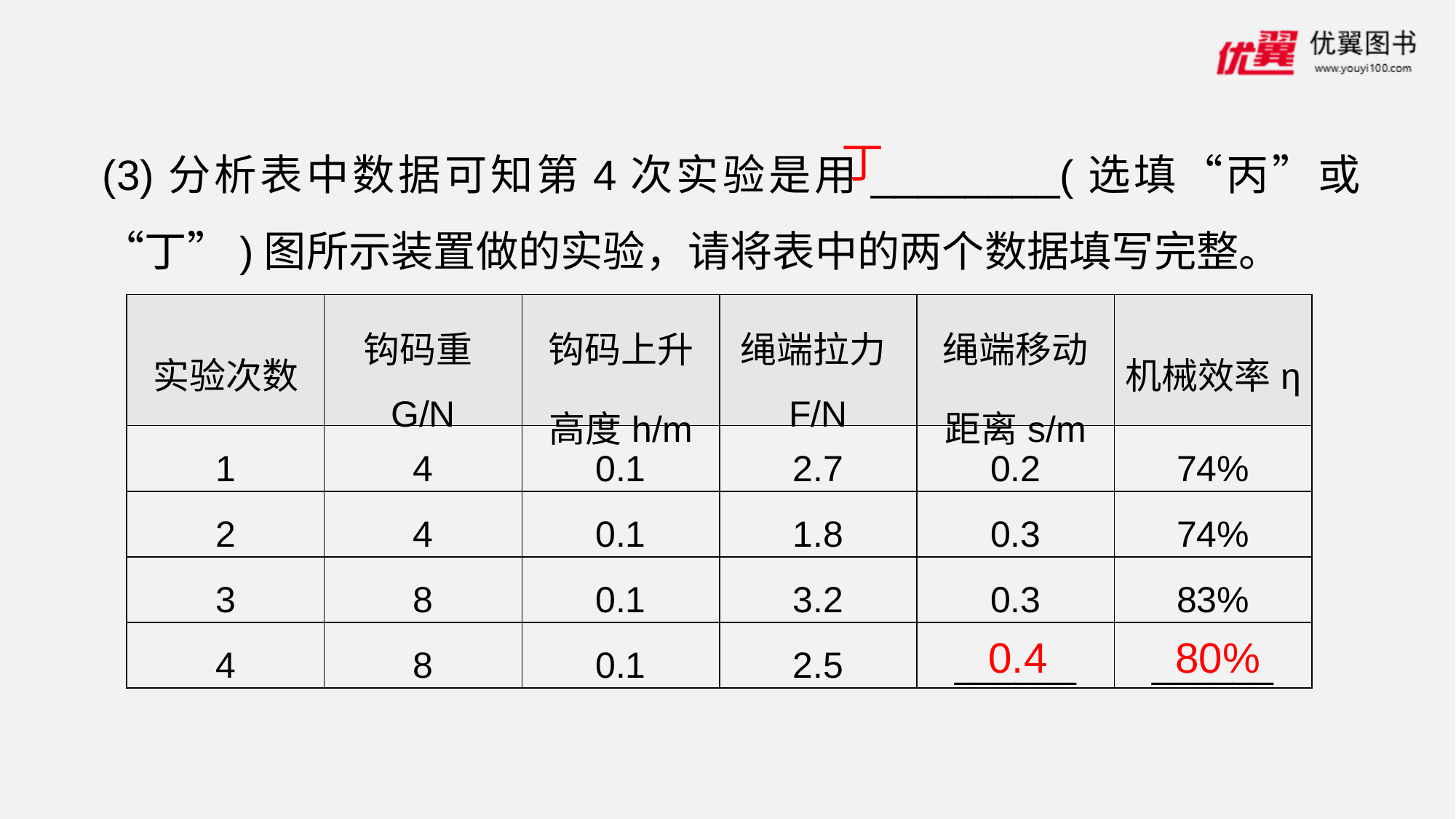

(3)分析表中数据可知第4次实验是用________(选填“丙”或“丁”)图所示装置做的实验，请将表中的两个数据填写完整。
丁
| 实验次数 | 钩码重G/N | 钩码上升高度h/m | 绳端拉力F/N | 绳端移动距离s/m | 机械效率η |
| --- | --- | --- | --- | --- | --- |
| 1 | 4 | 0.1 | 2.7 | 0.2 | 74% |
| 2 | 4 | 0.1 | 1.8 | 0.3 | 74% |
| 3 | 8 | 0.1 | 3.2 | 0.3 | 83% |
| 4 | 8 | 0.1 | 2.5 | \_\_\_\_\_\_ | \_\_\_\_\_\_ |
0.4
80%